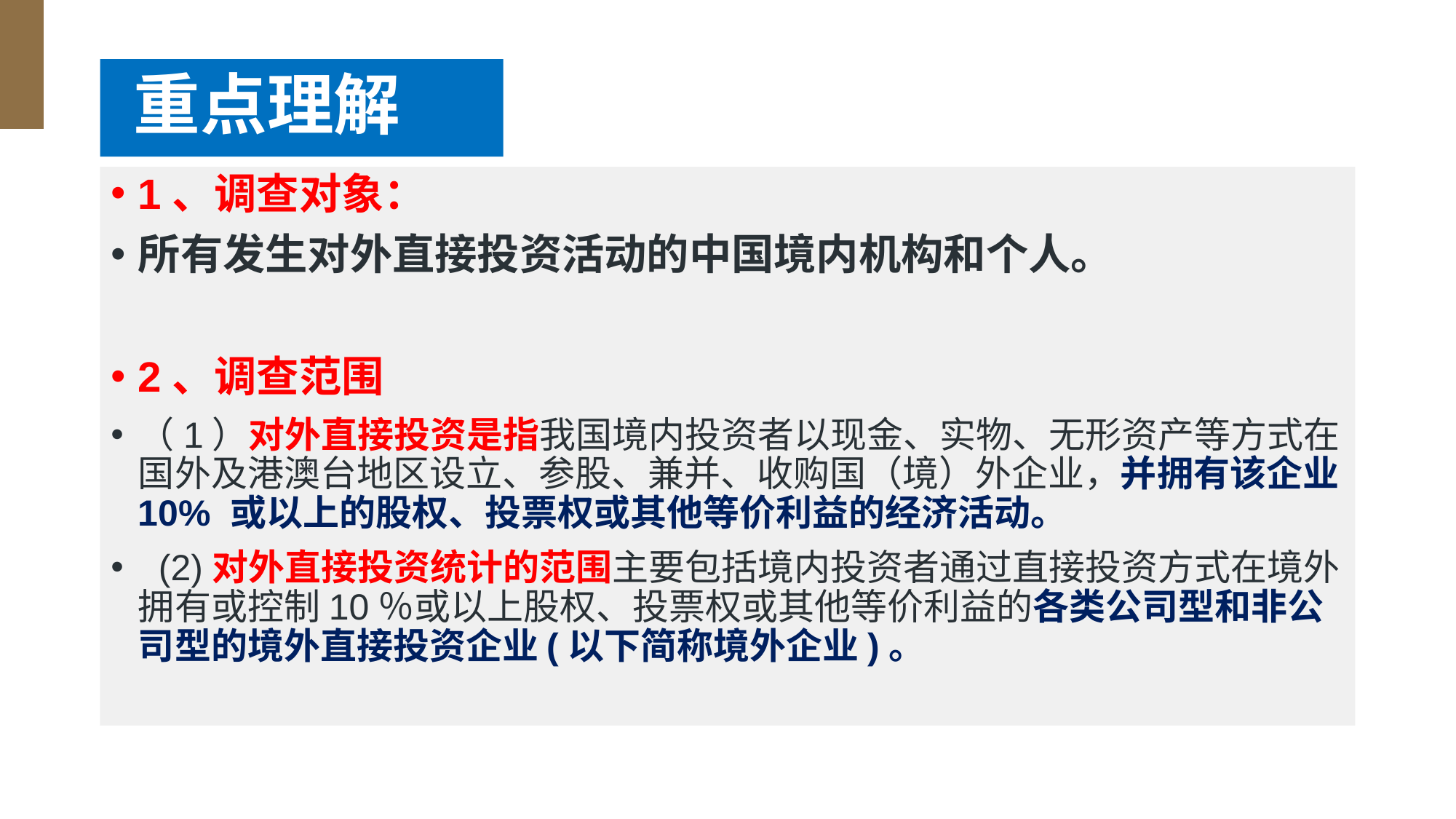

# 重点理解
1、调查对象：
所有发生对外直接投资活动的中国境内机构和个人。

2、调查范围
（1）对外直接投资是指我国境内投资者以现金、实物、无形资产等方式在国外及港澳台地区设立、参股、兼并、收购国（境）外企业，并拥有该企业10% 或以上的股权、投票权或其他等价利益的经济活动。
  (2)对外直接投资统计的范围主要包括境内投资者通过直接投资方式在境外拥有或控制10％或以上股权、投票权或其他等价利益的各类公司型和非公司型的境外直接投资企业(以下简称境外企业)。